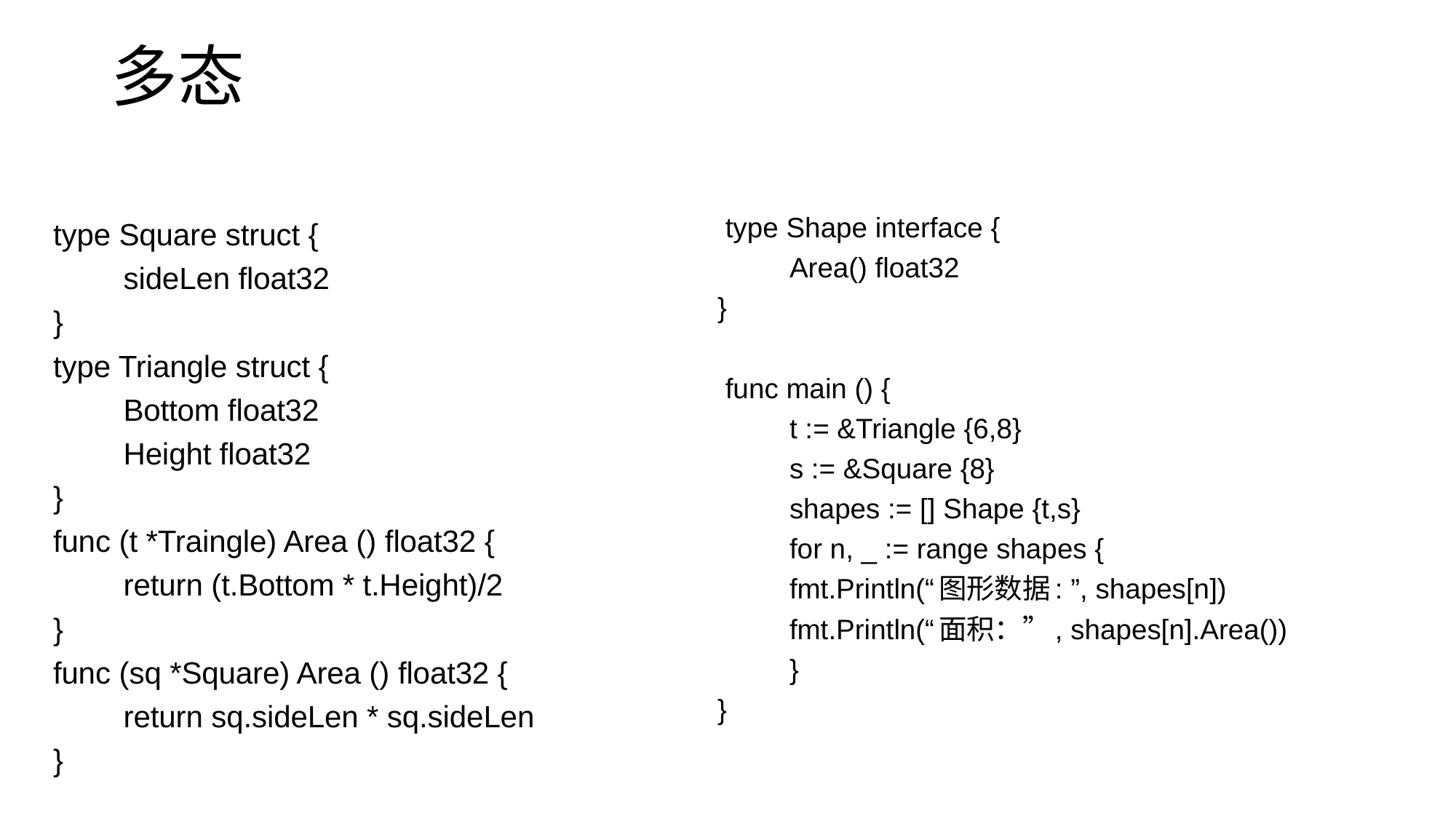

# 多态
 type Shape interface {
	Area() float32
}

 func main () {
	t := &Triangle {6,8}
	s := &Square {8}
	shapes := [] Shape {t,s}
	for n, _ := range shapes {
		fmt.Println(“图形数据: ”, shapes[n])
		fmt.Println(“面积：”, shapes[n].Area())
	}
}
 type Square struct {
 	sideLen float32
 }
 type Triangle struct {
 	Bottom float32
	Height float32
 }
 func (t *Traingle) Area () float32 {
 	return (t.Bottom * t.Height)/2
 }
 func (sq *Square) Area () float32 {
 	return sq.sideLen * sq.sideLen
 }